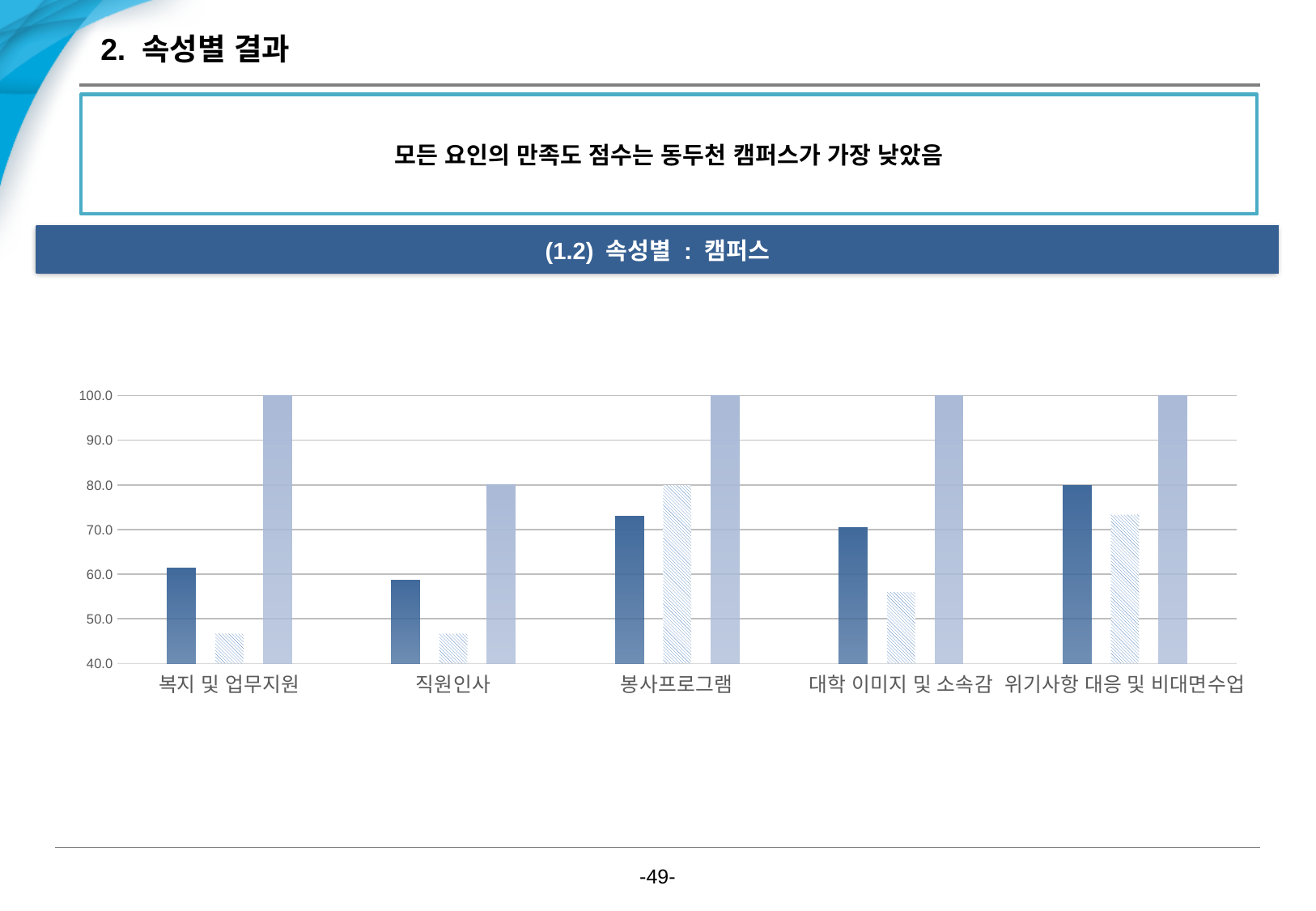

# 2. 속성별 결과

모든 요인의 만족도 점수는 동두천 캠퍼스가 가장 낮았음
(1.2) 속성별 : 캠퍼스

### Chart

| Category | 의정부 캠퍼스 | 동두처 캠퍼스 | 기타 |
|---|---|---|---|
| 복지 및 업무지원 | 61.42222222226665 | 46.66666667 | 100.0 |
| 직원인사 | 58.57777777786665 | 46.66666667 | 80.0 |
| 봉사프로그램 | 73.02222222226668 | 80.0 | 100.0 |
| 대학 이미지 및 소속감 | 70.45333333333333 | 56.0 | 100.0 |
| 위기사항 대응 및 비대면수업 | 79.91111111066665 | 73.33333333 | 100.0 |
-49-